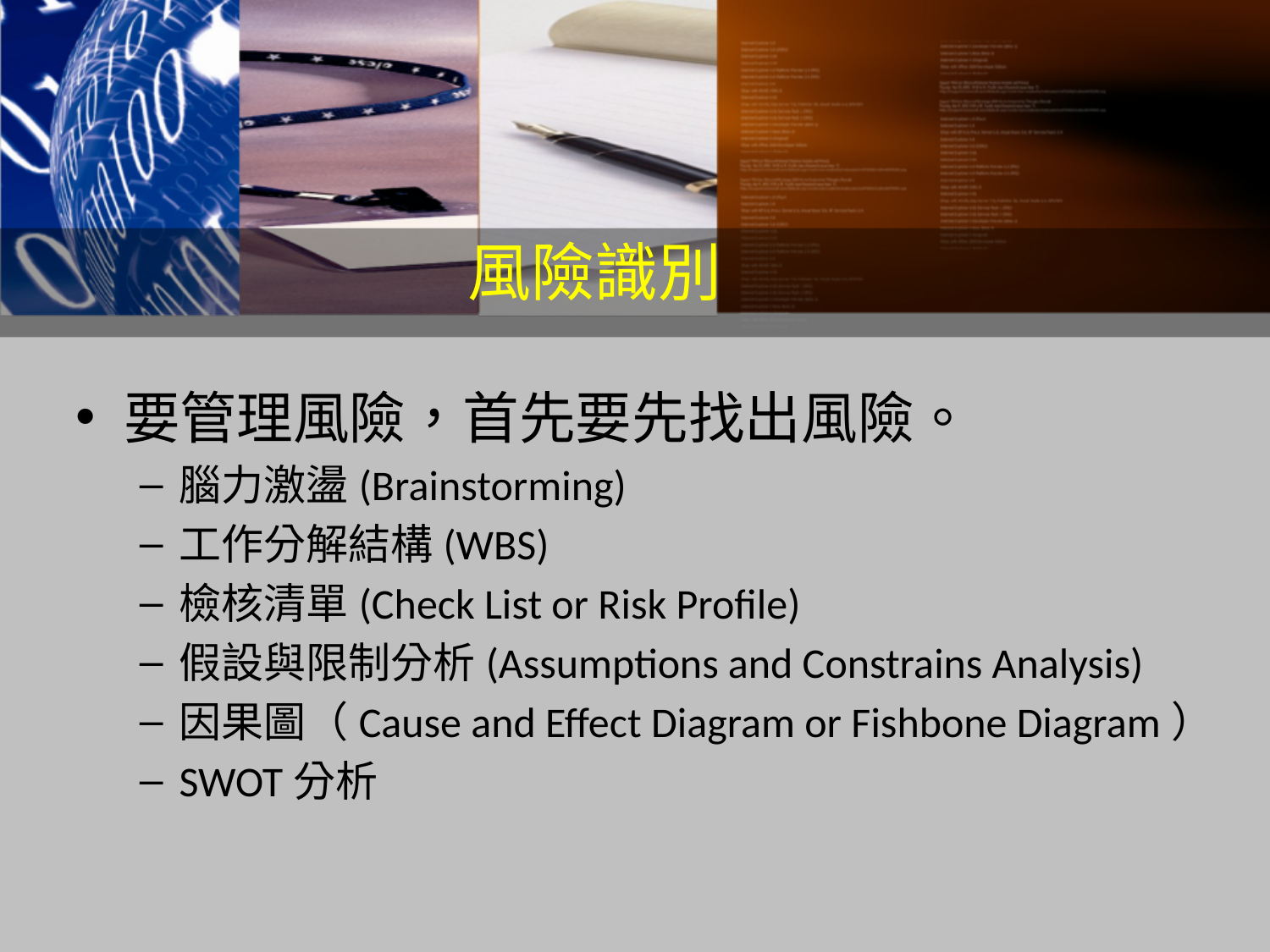

風險識別
要管理風險，首先要先找出風險。
腦力激盪(Brainstorming)
工作分解結構(WBS)
檢核清單(Check List or Risk Profile)
假設與限制分析(Assumptions and Constrains Analysis)
因果圖（Cause and Effect Diagram or Fishbone Diagram）
SWOT分析